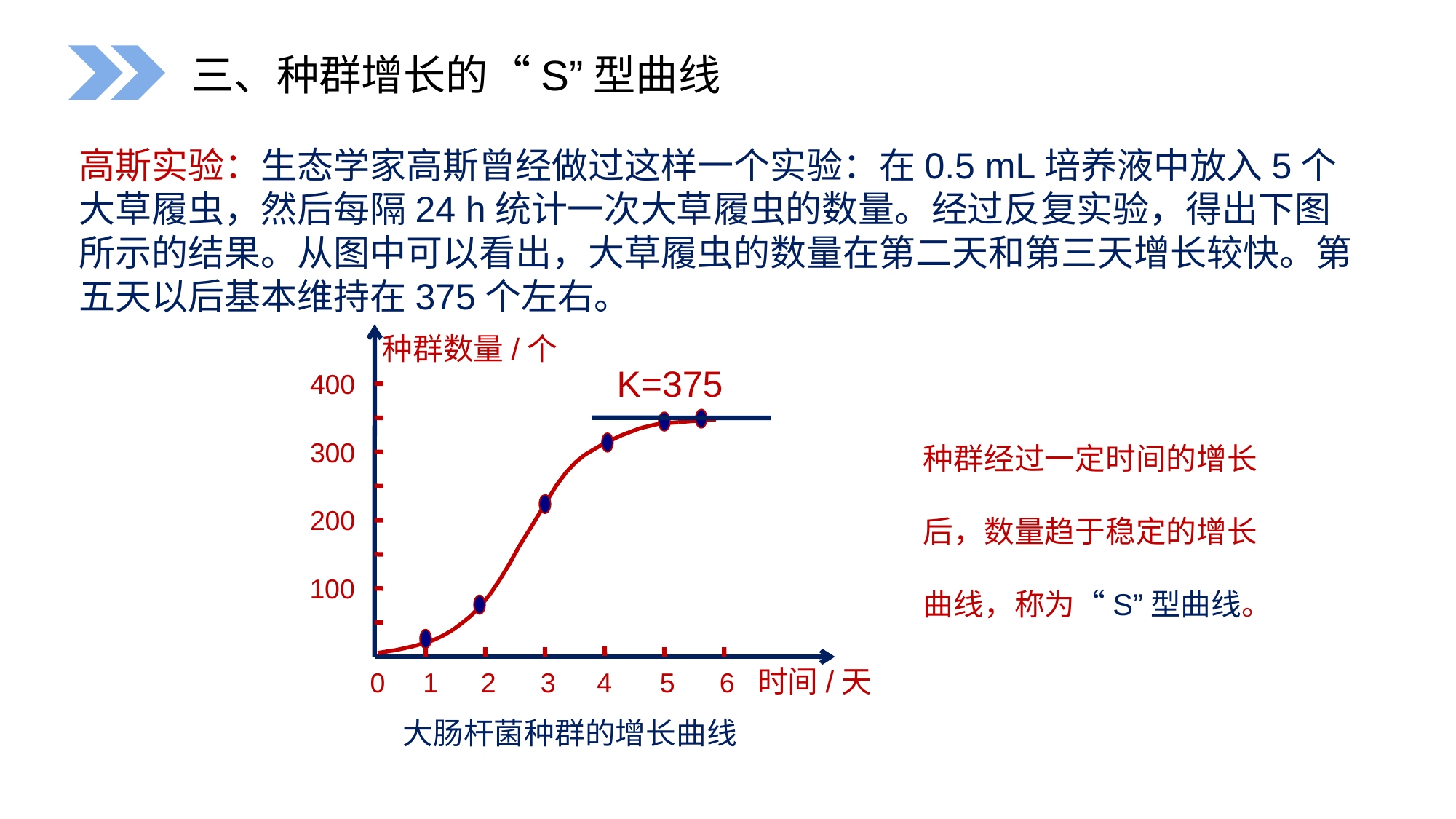

三、种群增长的“S”型曲线
高斯实验：生态学家高斯曾经做过这样一个实验：在0.5 mL培养液中放入5个大草履虫，然后每隔24 h统计一次大草履虫的数量。经过反复实验，得出下图所示的结果。从图中可以看出，大草履虫的数量在第二天和第三天增长较快。第五天以后基本维持在375个左右。
种群数量/个
K=375
400
种群经过一定时间的增长后，数量趋于稳定的增长曲线，称为“S”型曲线。

300
200
100

时间/天
0
 1
2
3
4
5
6
大肠杆菌种群的增长曲线